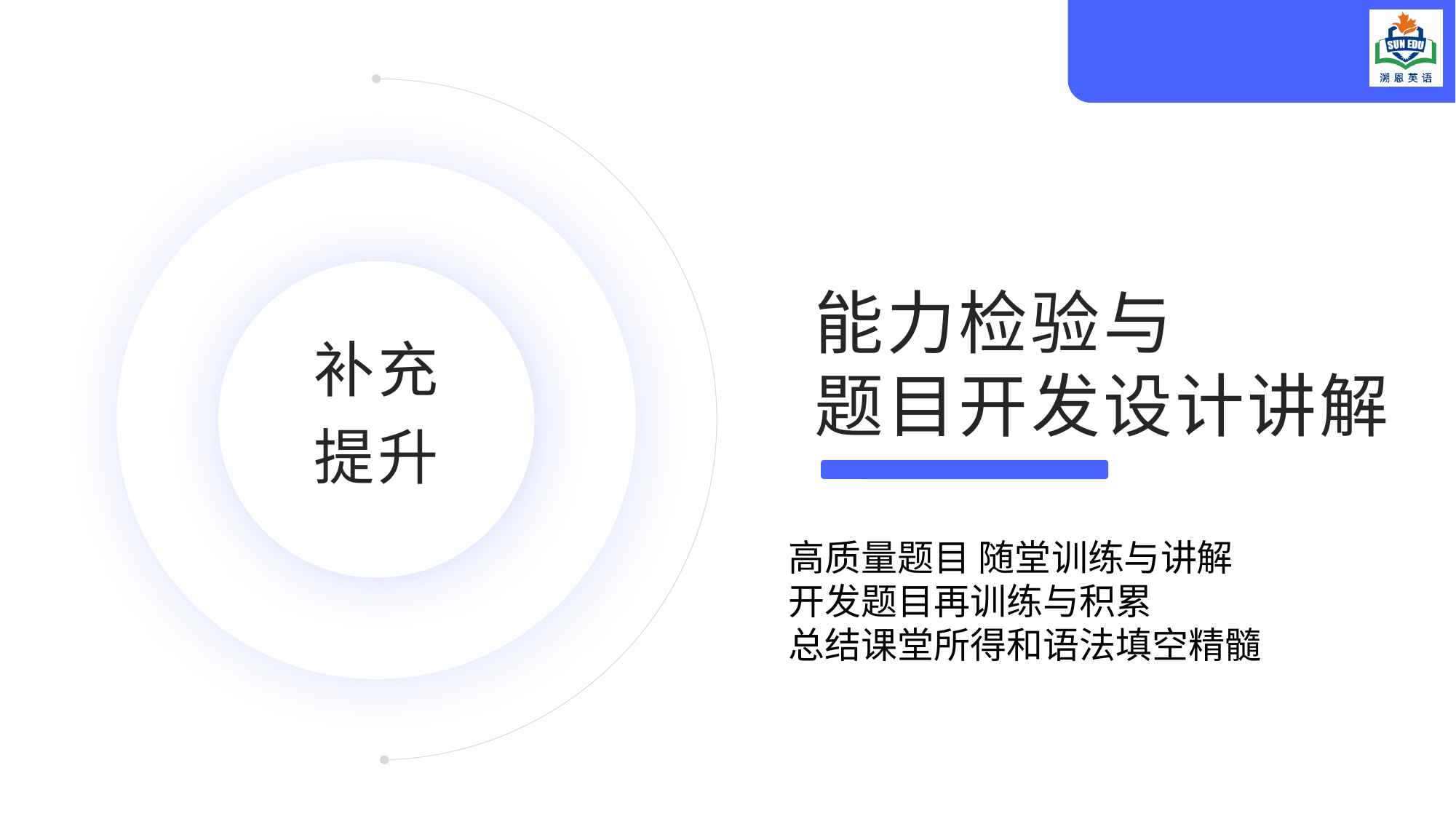

能力检验与
题目开发设计讲解
补充
提升
高质量题目 随堂训练与讲解
开发题目再训练与积累
总结课堂所得和语法填空精髓